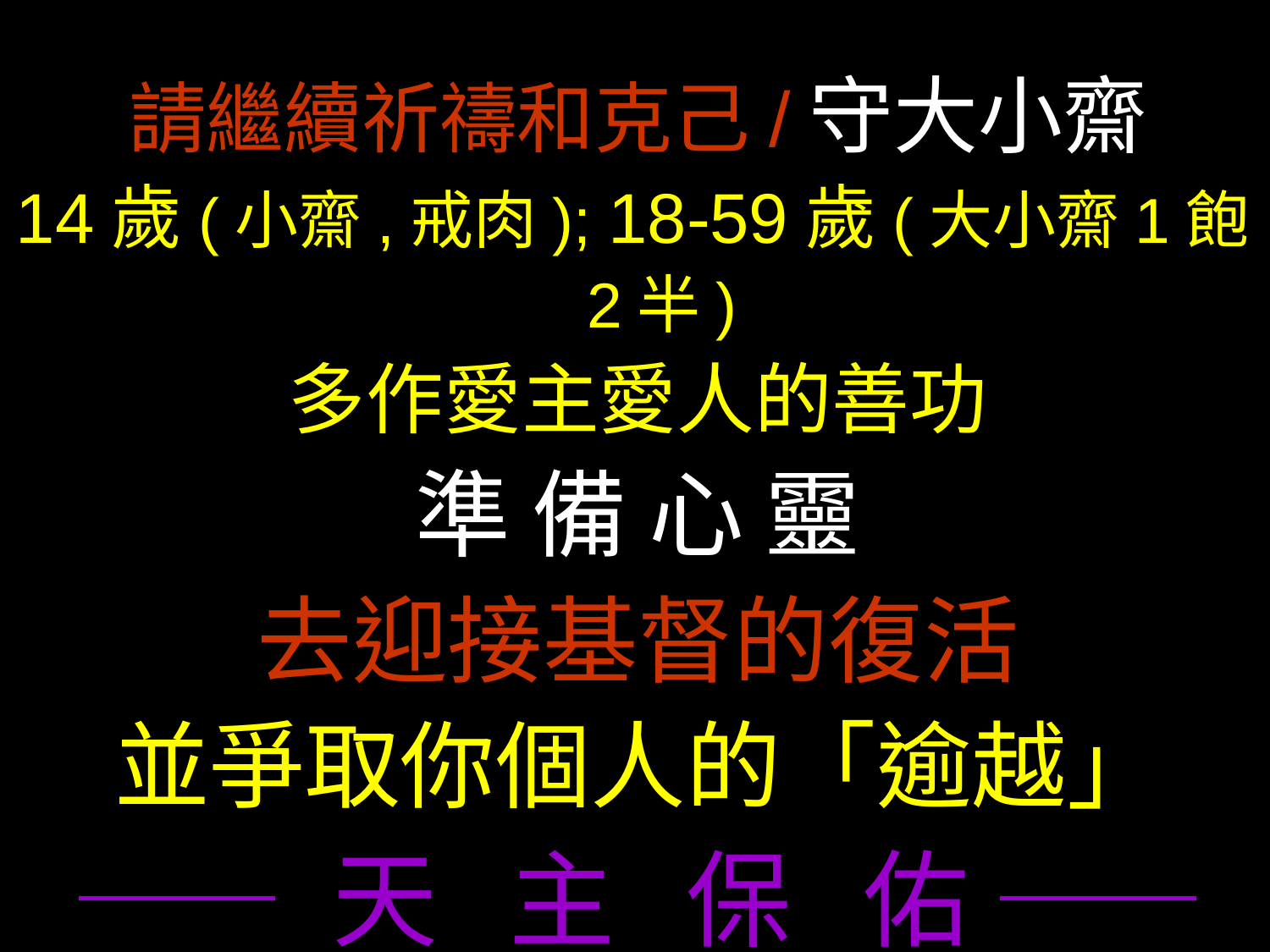

請繼續祈禱和克己/守大小齋
14歲(小齋,戒肉); 18-59歲(大小齋1飽2半)
多作愛主愛人的善功
準 備 心 靈
去迎接基督的復活
並爭取你個人的「逾越」
—— 天   主   保   佑 ——